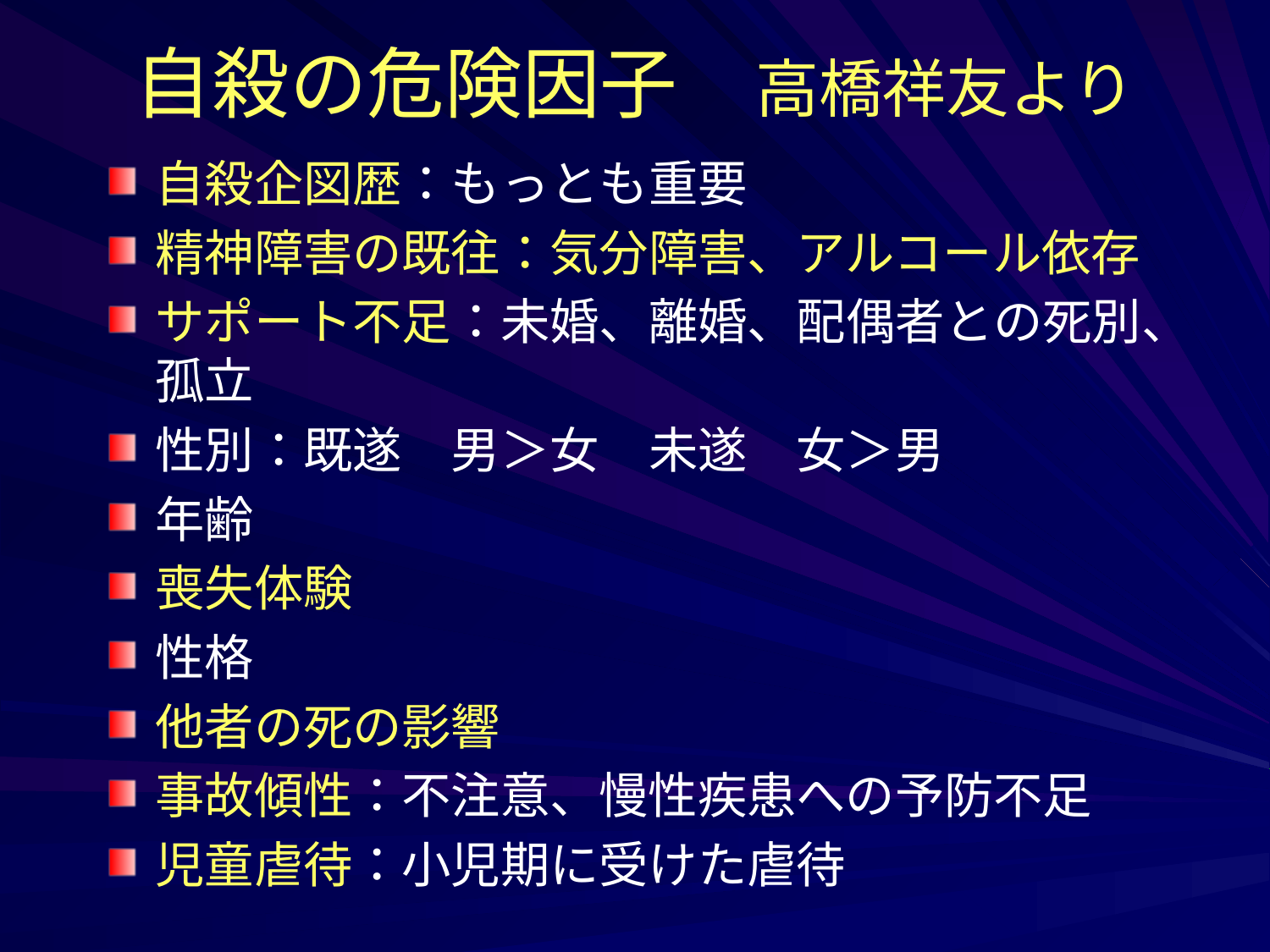

# 自殺の危険因子　高橋祥友より
自殺企図歴：もっとも重要
精神障害の既往：気分障害、アルコール依存
サポート不足：未婚、離婚、配偶者との死別、孤立
性別：既遂　男＞女　未遂　女＞男
年齢
喪失体験
性格
他者の死の影響
事故傾性：不注意、慢性疾患への予防不足
児童虐待：小児期に受けた虐待